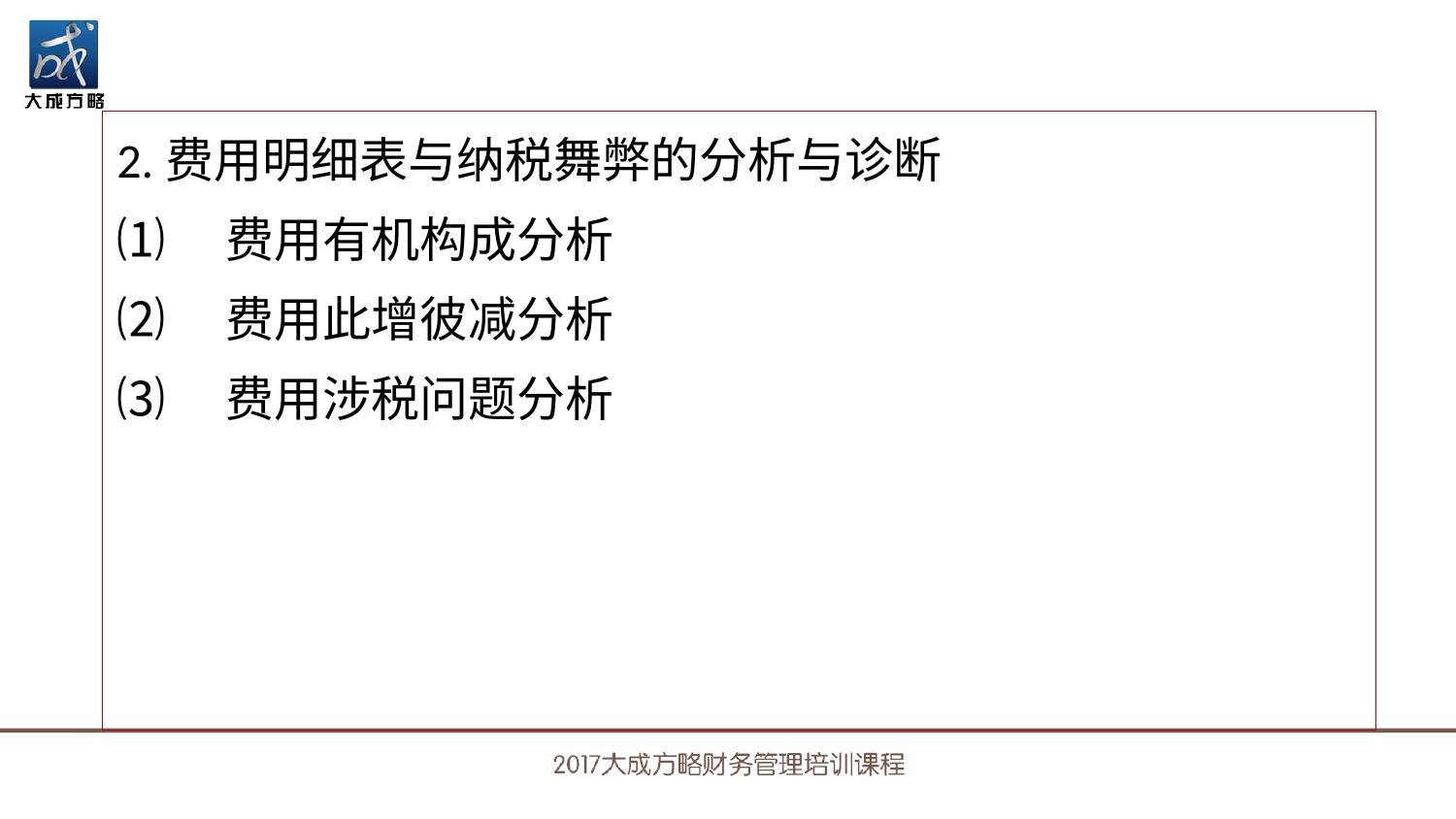

2.费用明细表与纳税舞弊的分析与诊断
⑴　费用有机构成分析
⑵　费用此增彼减分析
⑶　费用涉税问题分析